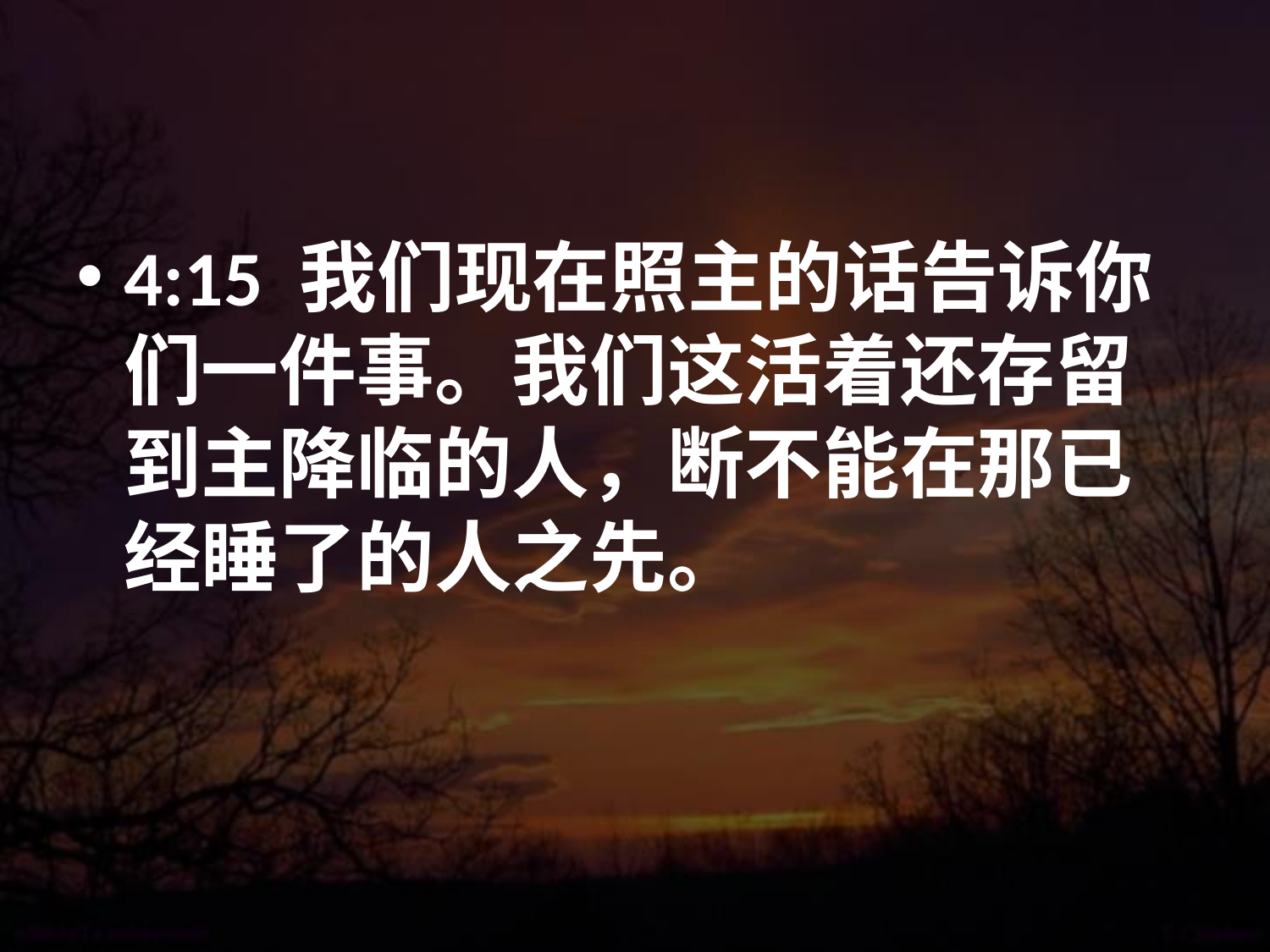

#
4:15 我们现在照主的话告诉你们一件事。我们这活着还存留到主降临的人，断不能在那已经睡了的人之先。